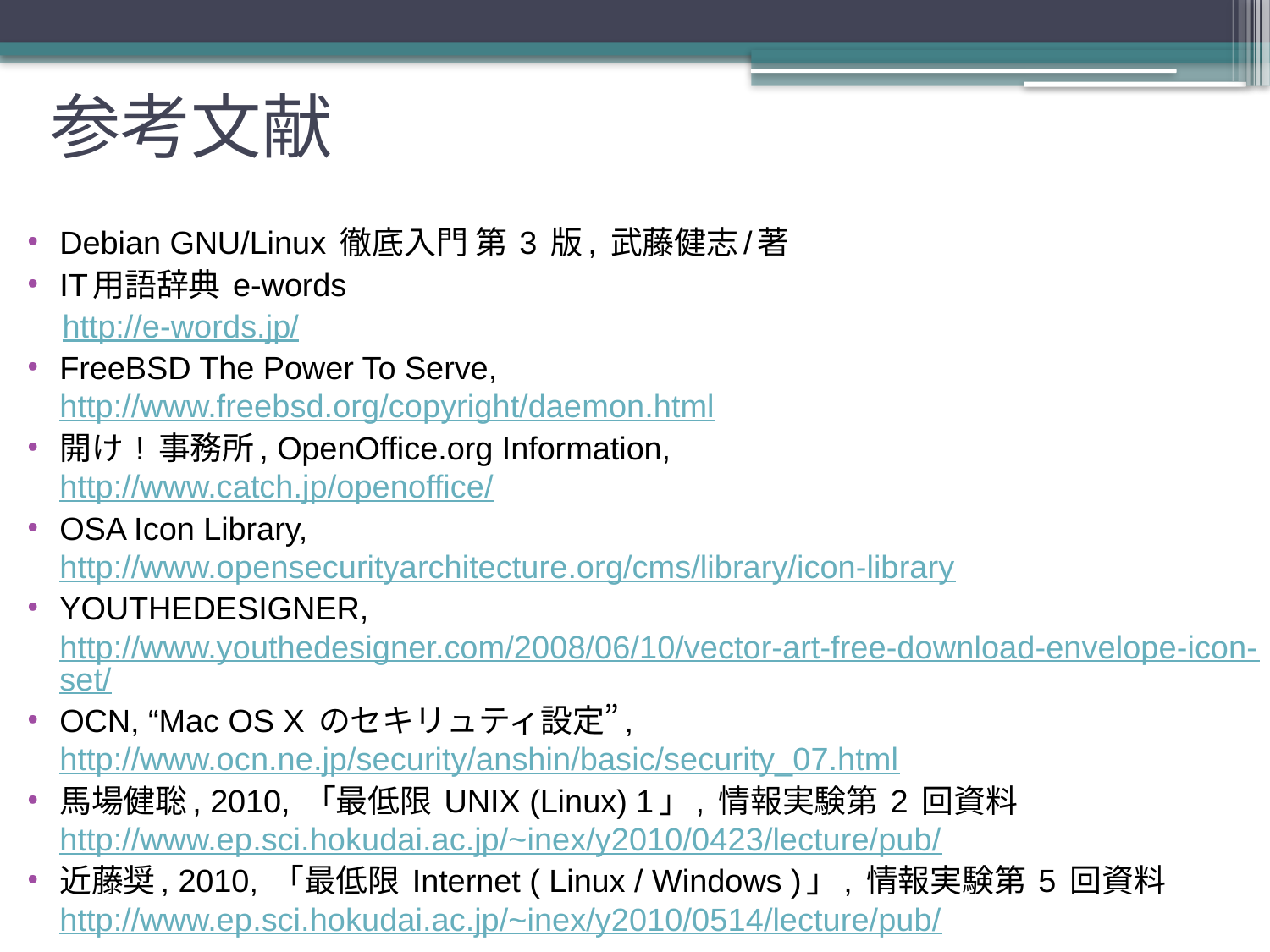

# 参考文献
Debian GNU/Linux 徹底入門 第 3 版, 武藤健志/著
IT用語辞典 e-words
    http://e-words.jp/
FreeBSD The Power To Serve,
http://www.freebsd.org/copyright/daemon.html
開け ! 事務所, OpenOffice.org Information,
http://www.catch.jp/openoffice/
OSA Icon Library,
http://www.opensecurityarchitecture.org/cms/library/icon-library
YOUTHEDESIGNER,
http://www.youthedesigner.com/2008/06/10/vector-art-free-download-envelope-icon-set/
OCN, “Mac OS X のセキリュティ設定”,
http://www.ocn.ne.jp/security/anshin/basic/security_07.html
馬場健聡, 2010, 「最低限 UNIX (Linux) 1」, 情報実験第 2 回資料http://www.ep.sci.hokudai.ac.jp/~inex/y2010/0423/lecture/pub/
近藤奨, 2010, 「最低限 Internet ( Linux / Windows )」, 情報実験第 5 回資料
http://www.ep.sci.hokudai.ac.jp/~inex/y2010/0514/lecture/pub/